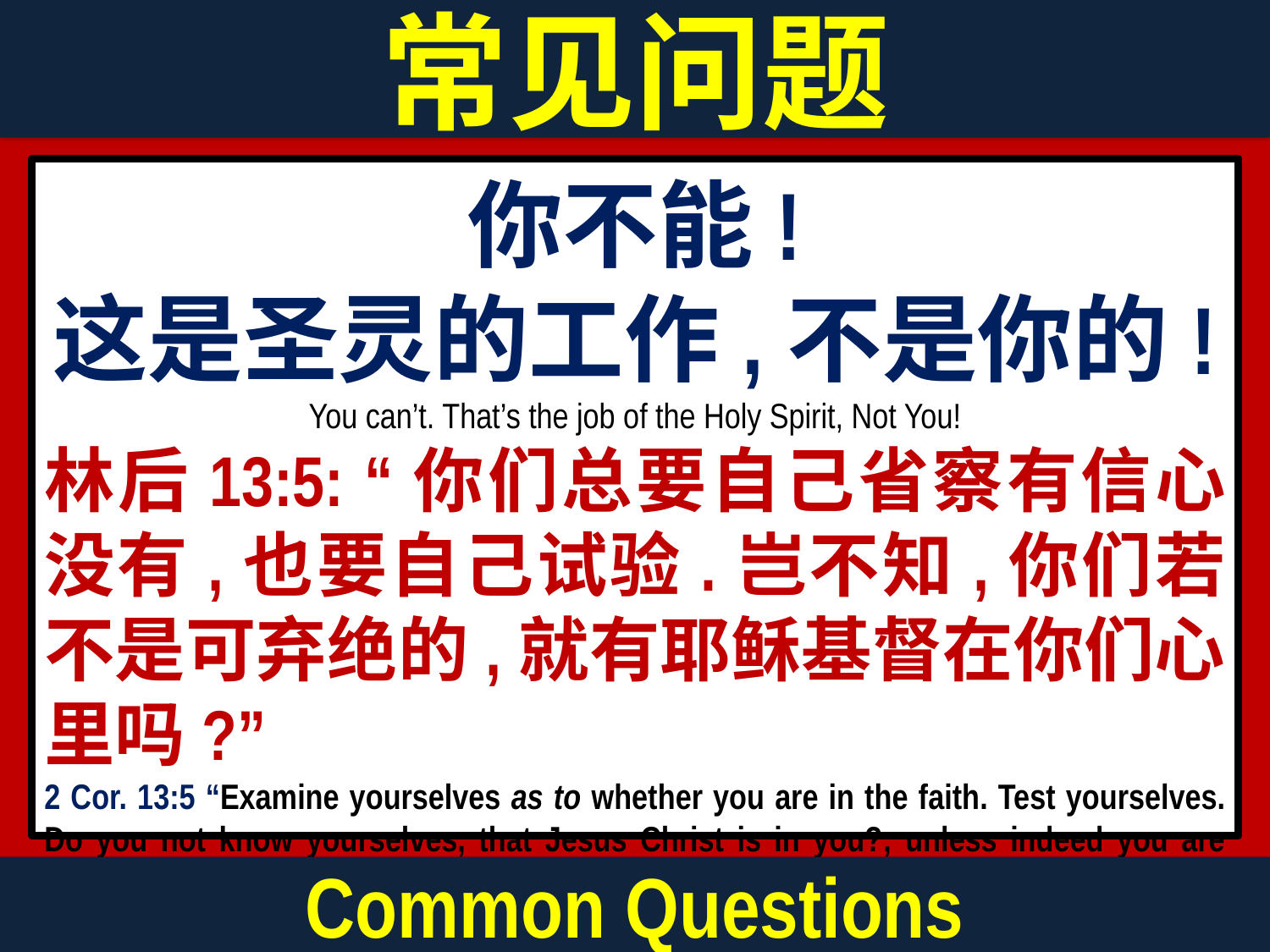

常见问题
你不能!
这是圣灵的工作,不是你的!
You can’t. That’s the job of the Holy Spirit, Not You!
林后13:5: “你们总要自己省察有信心没有,也要自己试验.岂不知,你们若不是可弃绝的,就有耶稣基督在你们心里吗?”
2 Cor. 13:5 “Examine yourselves as to whether you are in the faith. Test yourselves. Do you not know yourselves, that Jesus Christ is in you?; unless indeed you are disqualified.”

Common Questions